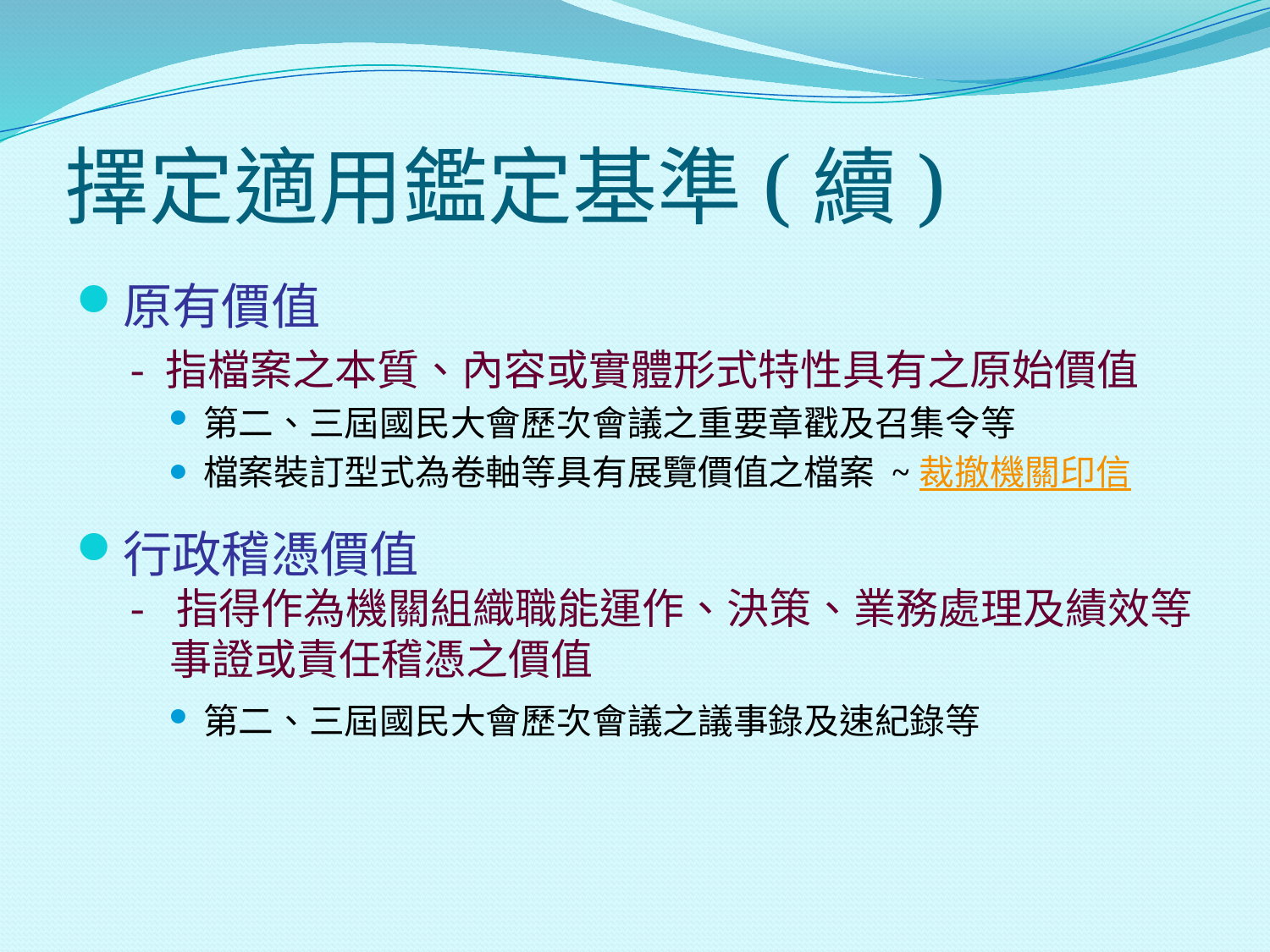

# 擇定適用鑑定基準(續)
原有價值
- 指檔案之本質、內容或實體形式特性具有之原始價值
第二、三屆國民大會歷次會議之重要章戳及召集令等
檔案裝訂型式為卷軸等具有展覽價值之檔案 ~裁撤機關印信
行政稽憑價值
-  指得作為機關組織職能運作、決策、業務處理及績效等
   事證或責任稽憑之價值
第二、三屆國民大會歷次會議之議事錄及速紀錄等